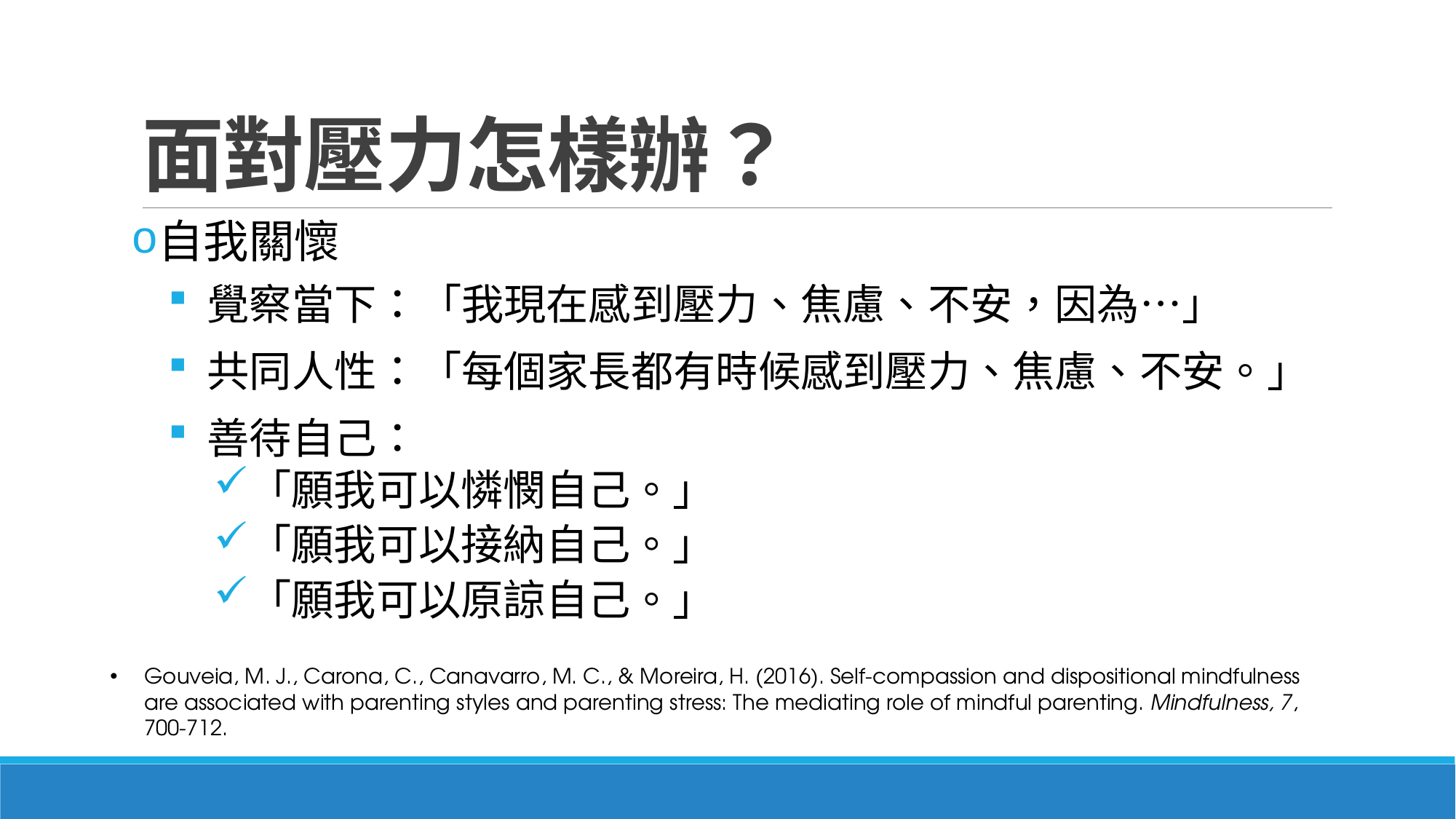

# 面對壓力怎樣辦？
自我關懷
 覺察當下：「我現在感到壓力、焦慮、不安，因為…」
 共同人性：「每個家長都有時候感到壓力、焦慮、不安。」
 善待自己：
「願我可以憐憫自己。」
「願我可以接納自己。」
「願我可以原諒自己。」
Gouveia, M. J., Carona, C., Canavarro, M. C., & Moreira, H. (2016). Self-compassion and dispositional mindfulness are associated with parenting styles and parenting stress: The mediating role of mindful parenting. Mindfulness, 7, 700-712.